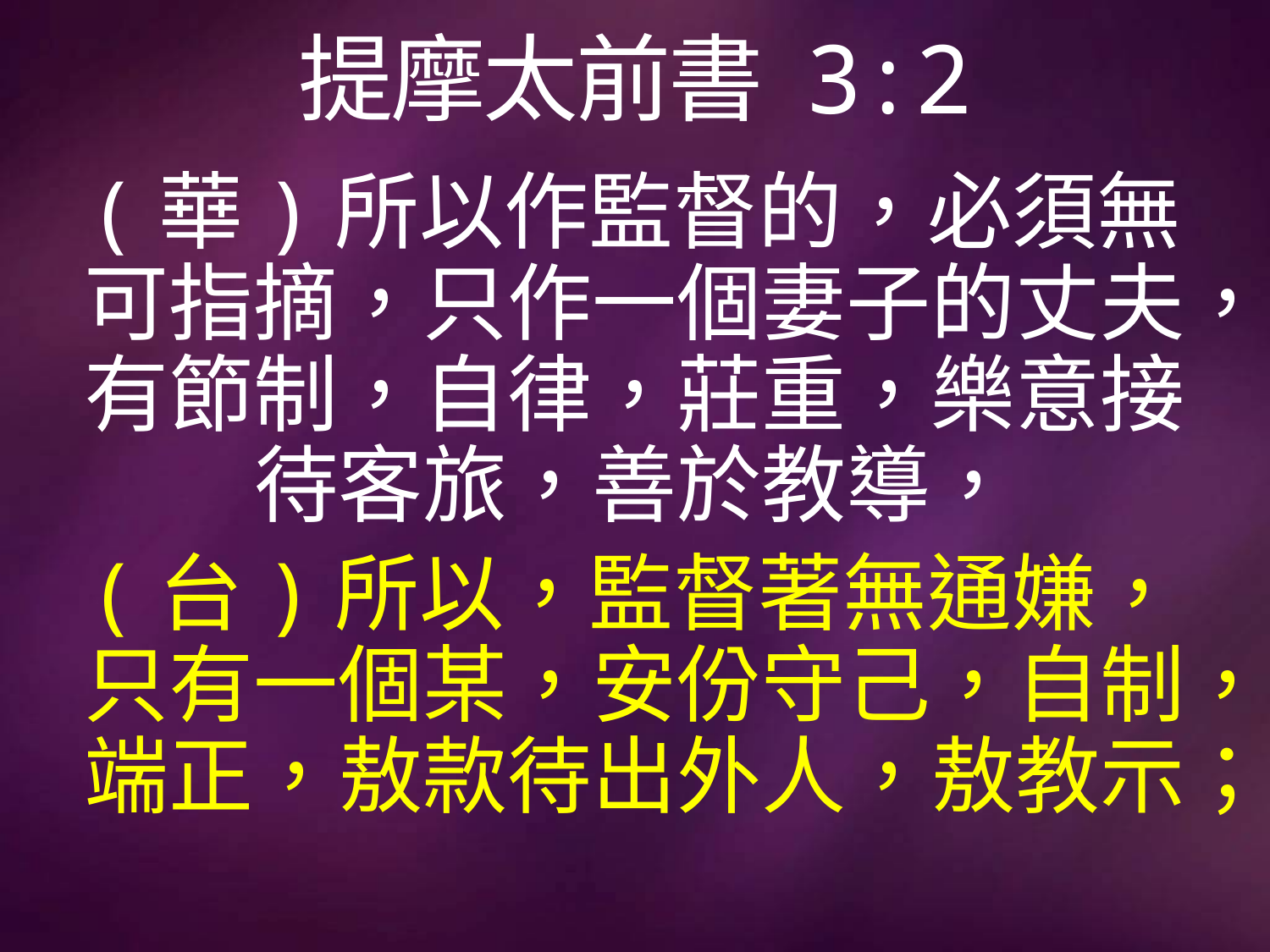

# 提摩太前書 3:2
(華)所以作監督的，必須無可指摘，只作一個妻子的丈夫，有節制，自律，莊重，樂意接待客旅，善於教導，
(台)所以，監督著無通嫌，只有一個某，安份守己，自制，端正，敖款待出外人，敖教示；